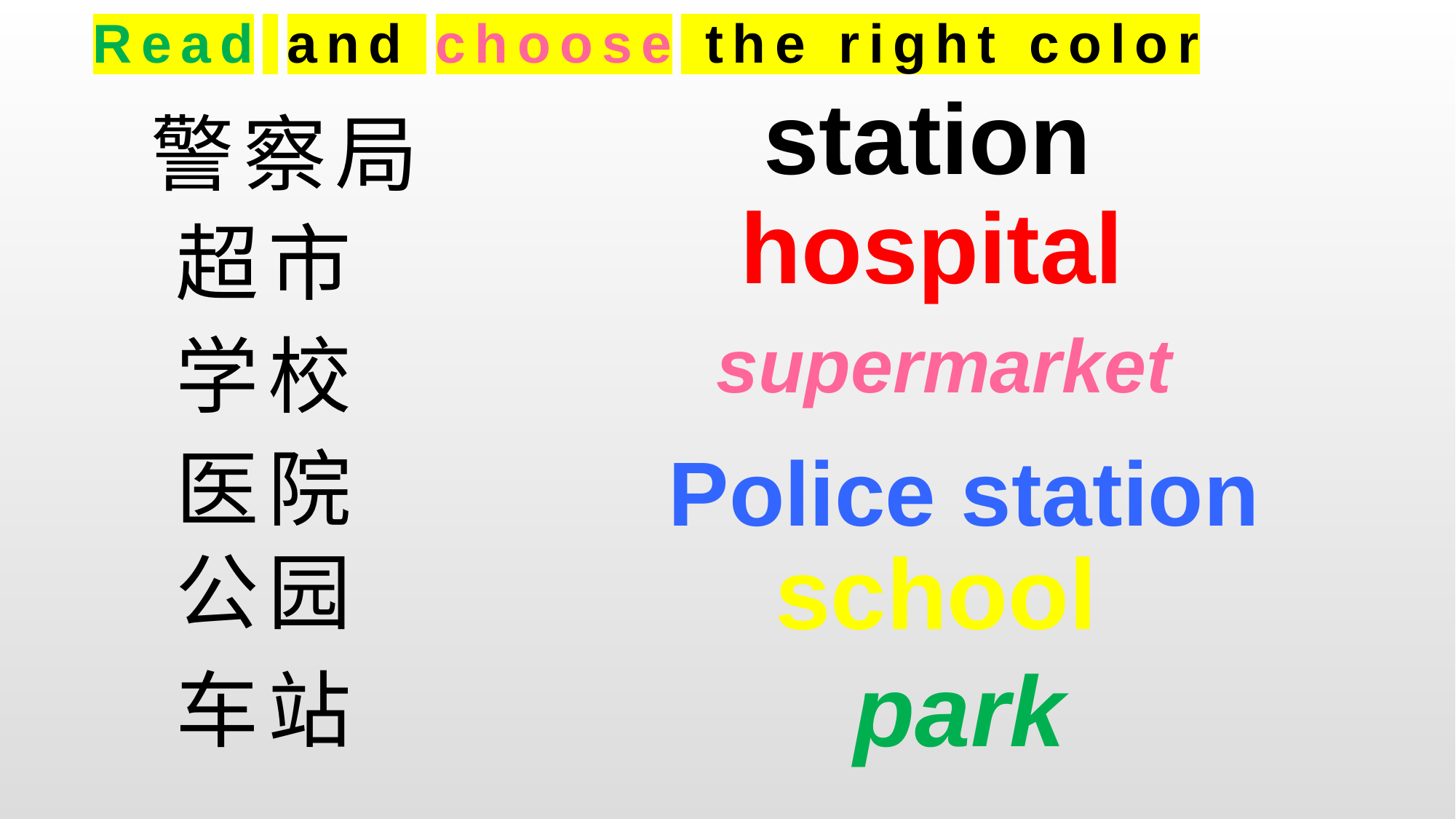

Read and choose the right color
station
# 警察局
hospital
超市
supermarket
学校
Police station
医院
school
公园
park
车站